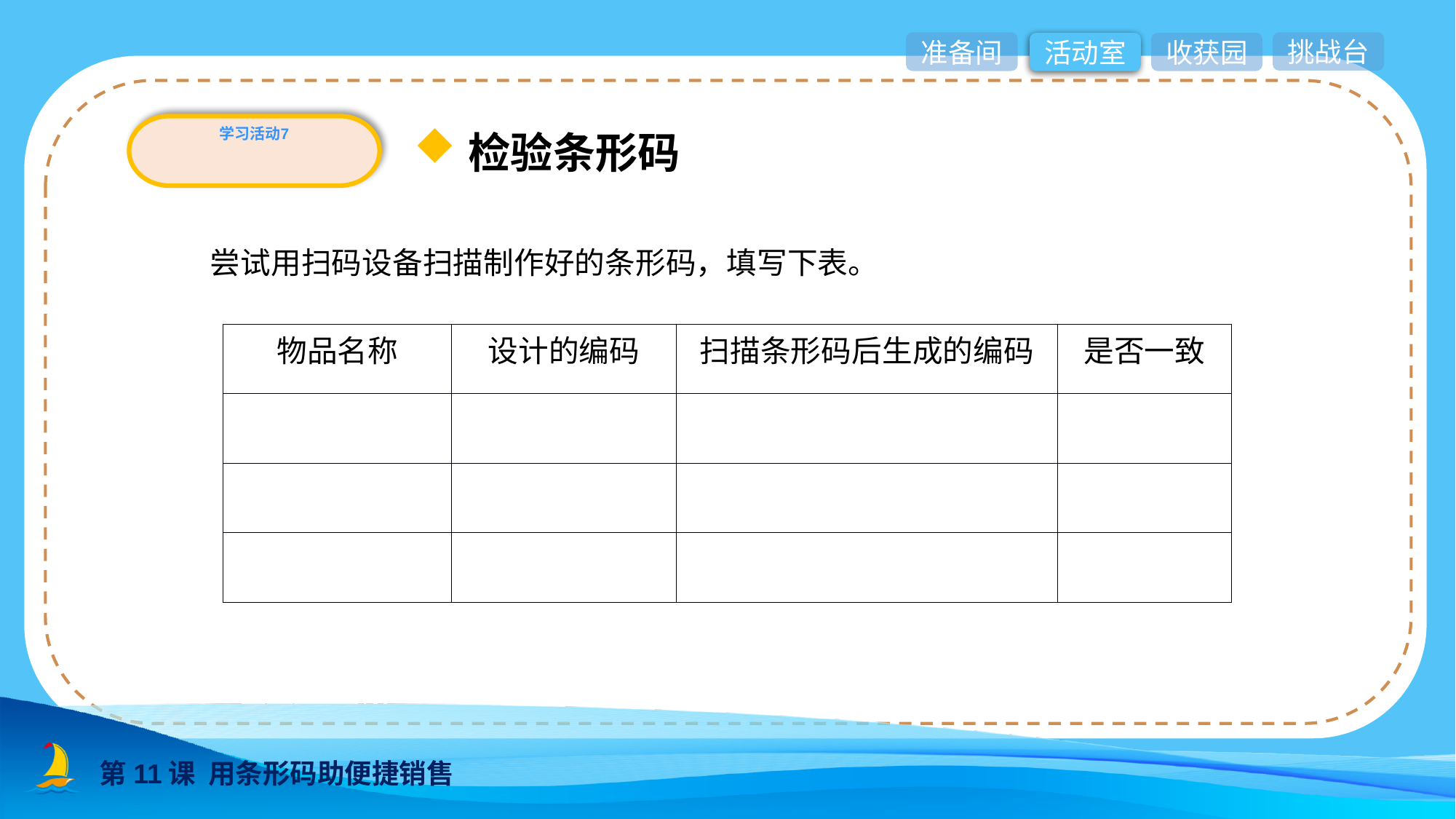

准备间
挑战台
活动室
收获园

学习活动7
检验条形码

尝试用扫码设备扫描制作好的条形码，填写下表。
| 物品名称 | 设计的编码 | 扫描条形码后生成的编码 | 是否一致 |
| --- | --- | --- | --- |
|  |  |  |  |
|  |  |  |  |
|  |  |  |  |